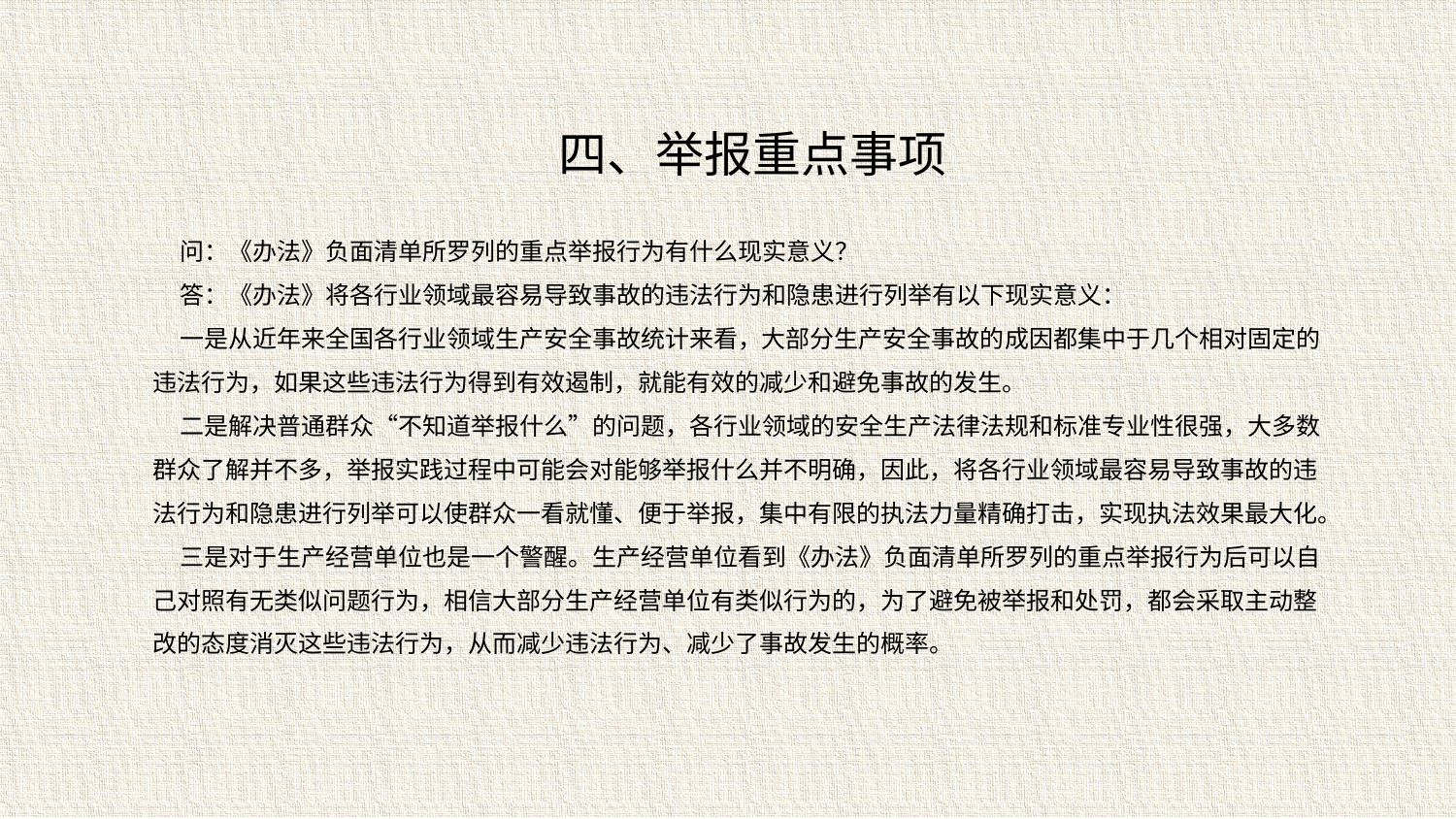

四、举报重点事项
    问：《办法》负面清单所罗列的重点举报行为有什么现实意义？
    答：《办法》将各行业领域最容易导致事故的违法行为和隐患进行列举有以下现实意义：
    一是从近年来全国各行业领域生产安全事故统计来看，大部分生产安全事故的成因都集中于几个相对固定的违法行为，如果这些违法行为得到有效遏制，就能有效的减少和避免事故的发生。
    二是解决普通群众“不知道举报什么”的问题，各行业领域的安全生产法律法规和标准专业性很强，大多数群众了解并不多，举报实践过程中可能会对能够举报什么并不明确，因此，将各行业领域最容易导致事故的违法行为和隐患进行列举可以使群众一看就懂、便于举报，集中有限的执法力量精确打击，实现执法效果最大化。
    三是对于生产经营单位也是一个警醒。生产经营单位看到《办法》负面清单所罗列的重点举报行为后可以自己对照有无类似问题行为，相信大部分生产经营单位有类似行为的，为了避免被举报和处罚，都会采取主动整改的态度消灭这些违法行为，从而减少违法行为、减少了事故发生的概率。